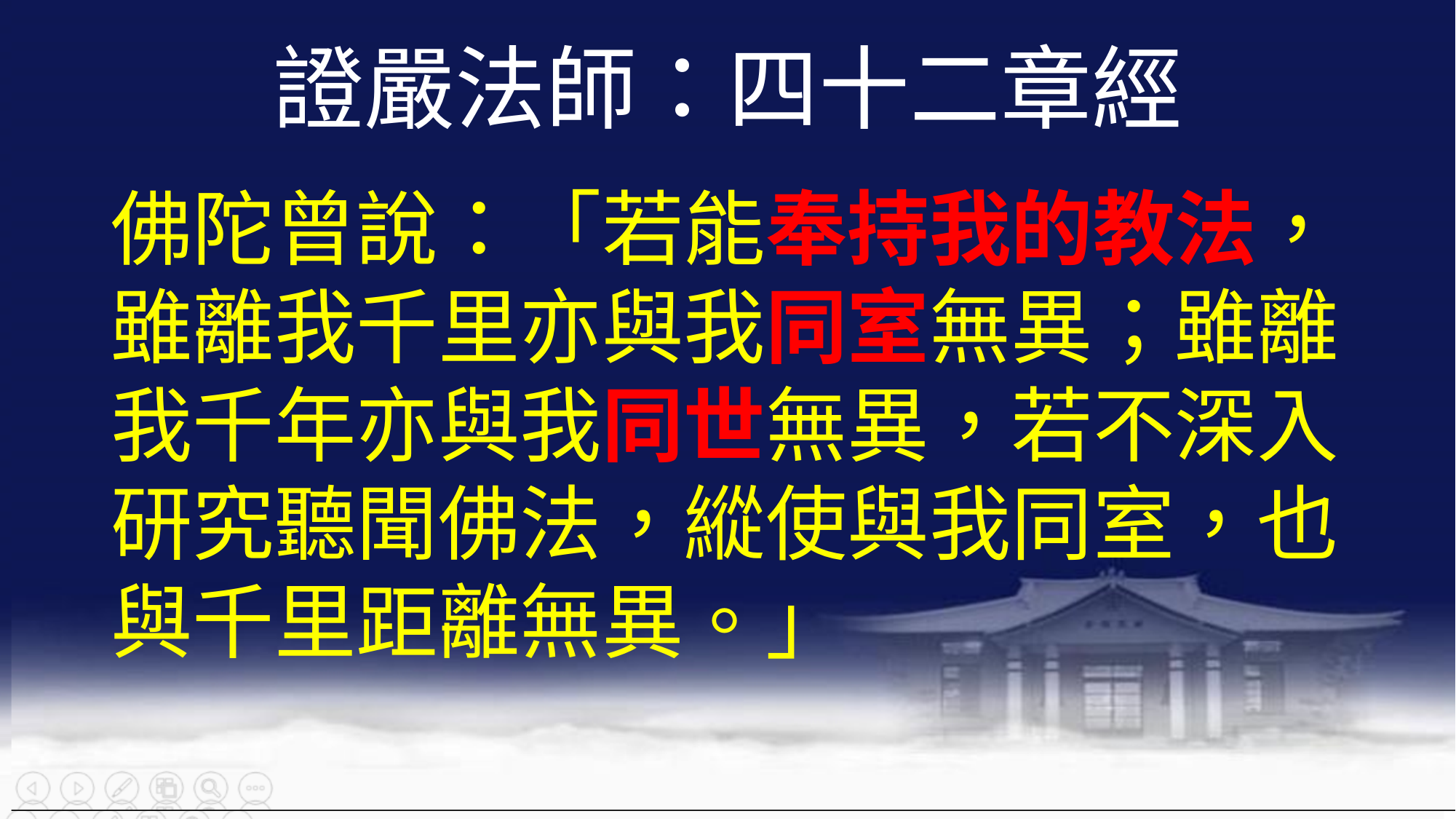

# 證嚴法師：四十二章經
佛陀曾說：「若能奉持我的教法，雖離我千里亦與我同室無異；雖離我千年亦與我同世無異，若不深入研究聽聞佛法，縱使與我同室，也與千里距離無異。」